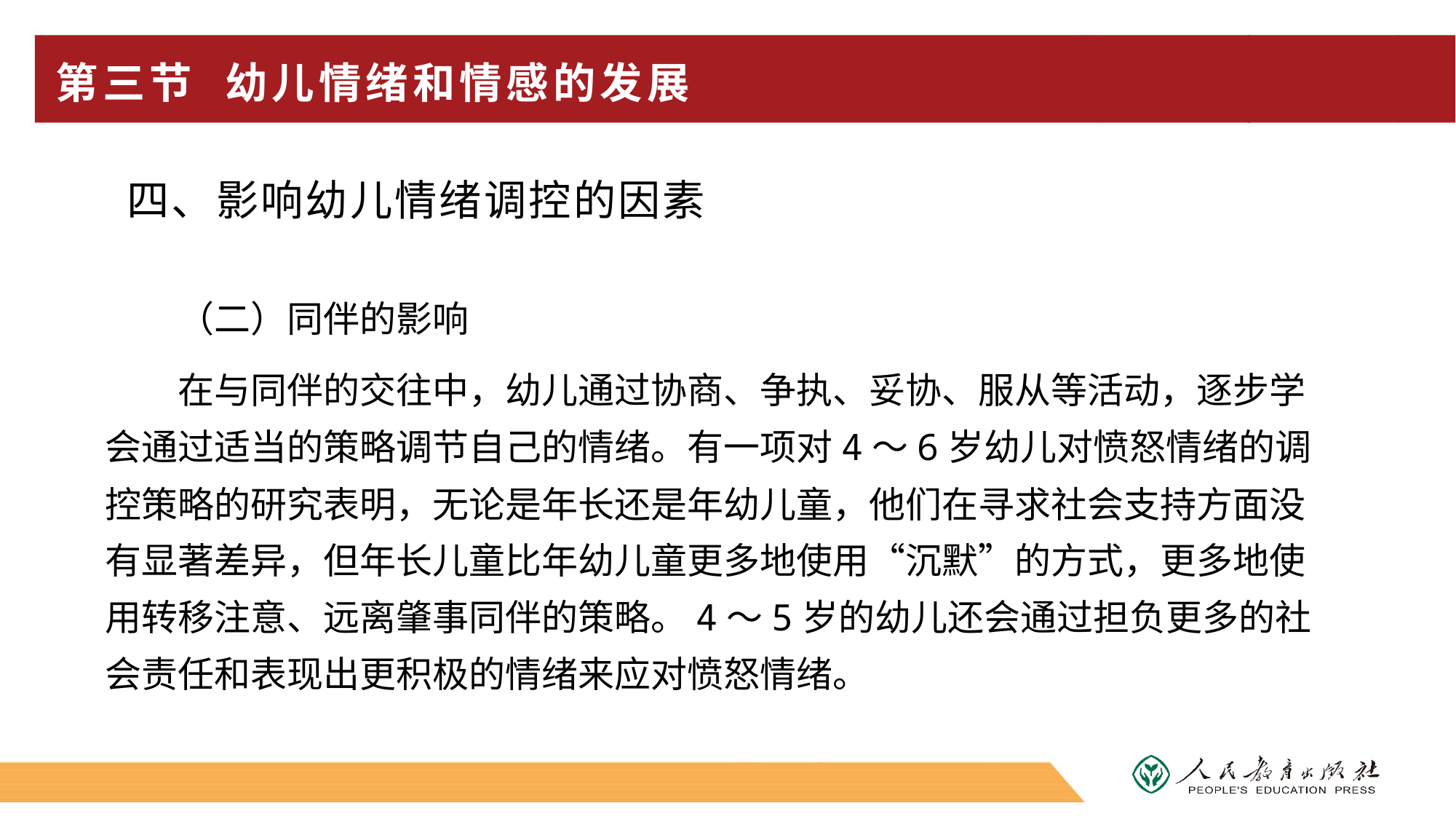

# 第三节  幼儿情绪和情感的发展
 四、影响幼儿情绪调控的因素
（二）同伴的影响
在与同伴的交往中，幼儿通过协商、争执、妥协、服从等活动，逐步学会通过适当的策略调节自己的情绪。有一项对4～6岁幼儿对愤怒情绪的调控策略的研究表明，无论是年长还是年幼儿童，他们在寻求社会支持方面没有显著差异，但年长儿童比年幼儿童更多地使用“沉默”的方式，更多地使用转移注意、远离肇事同伴的策略。4～5岁的幼儿还会通过担负更多的社会责任和表现出更积极的情绪来应对愤怒情绪。